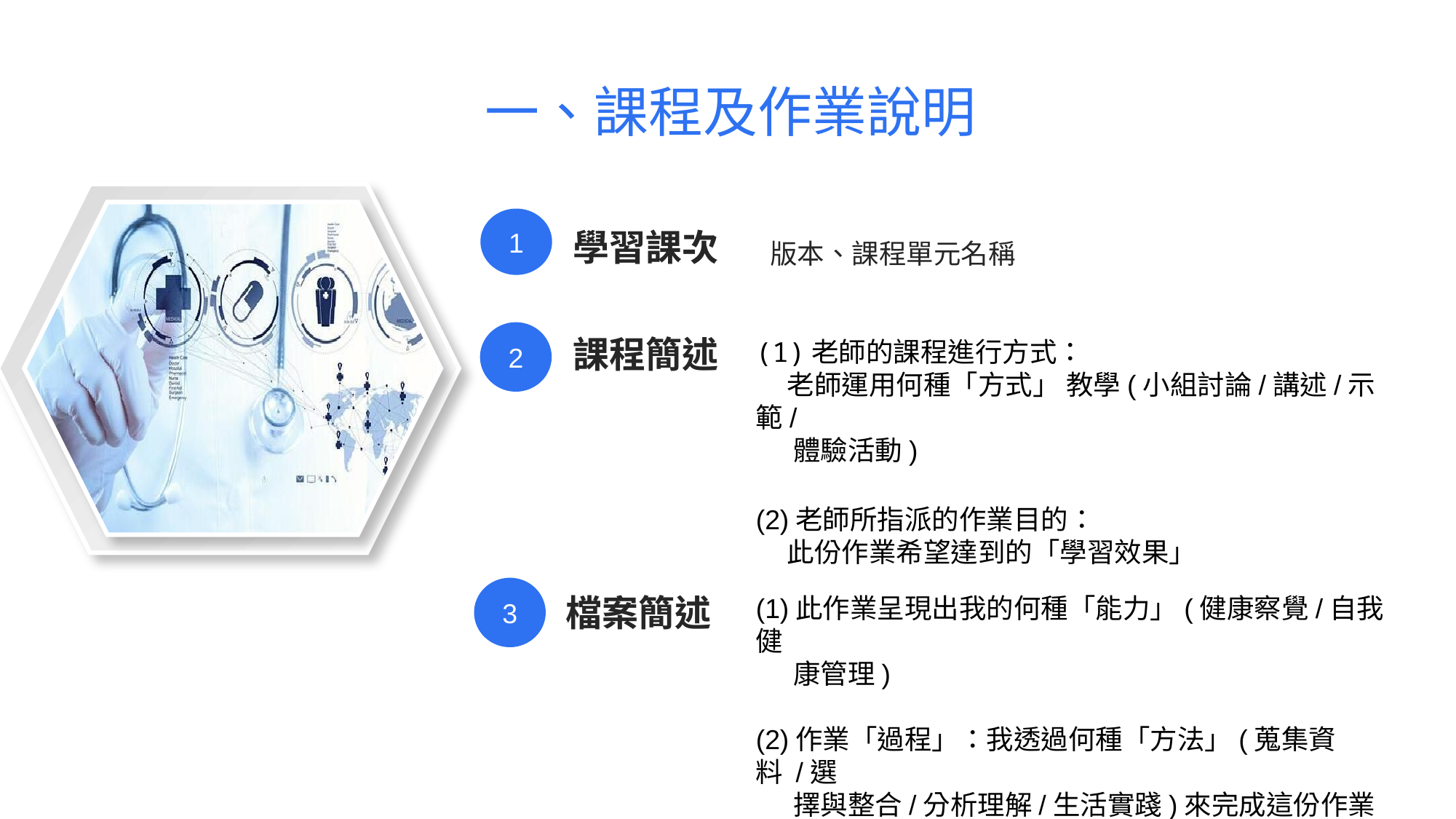

一、課程及作業說明

1
學習課次
版本、課程單元名稱
2
課程簡述
(1)老師的課程進行方式：
    老師運用何種「方式」 教學(小組討論/講述/示範/
     體驗活動)

(2)老師所指派的作業目的：
    此份作業希望達到的「學習效果」
3
檔案簡述
(1)此作業呈現出我的何種「能力」(健康察覺/自我健
     康管理)

(2)作業「過程」：我透過何種「方法」(蒐集資料 /選
     擇與整合/分析理解/生活實踐)來完成這份作業